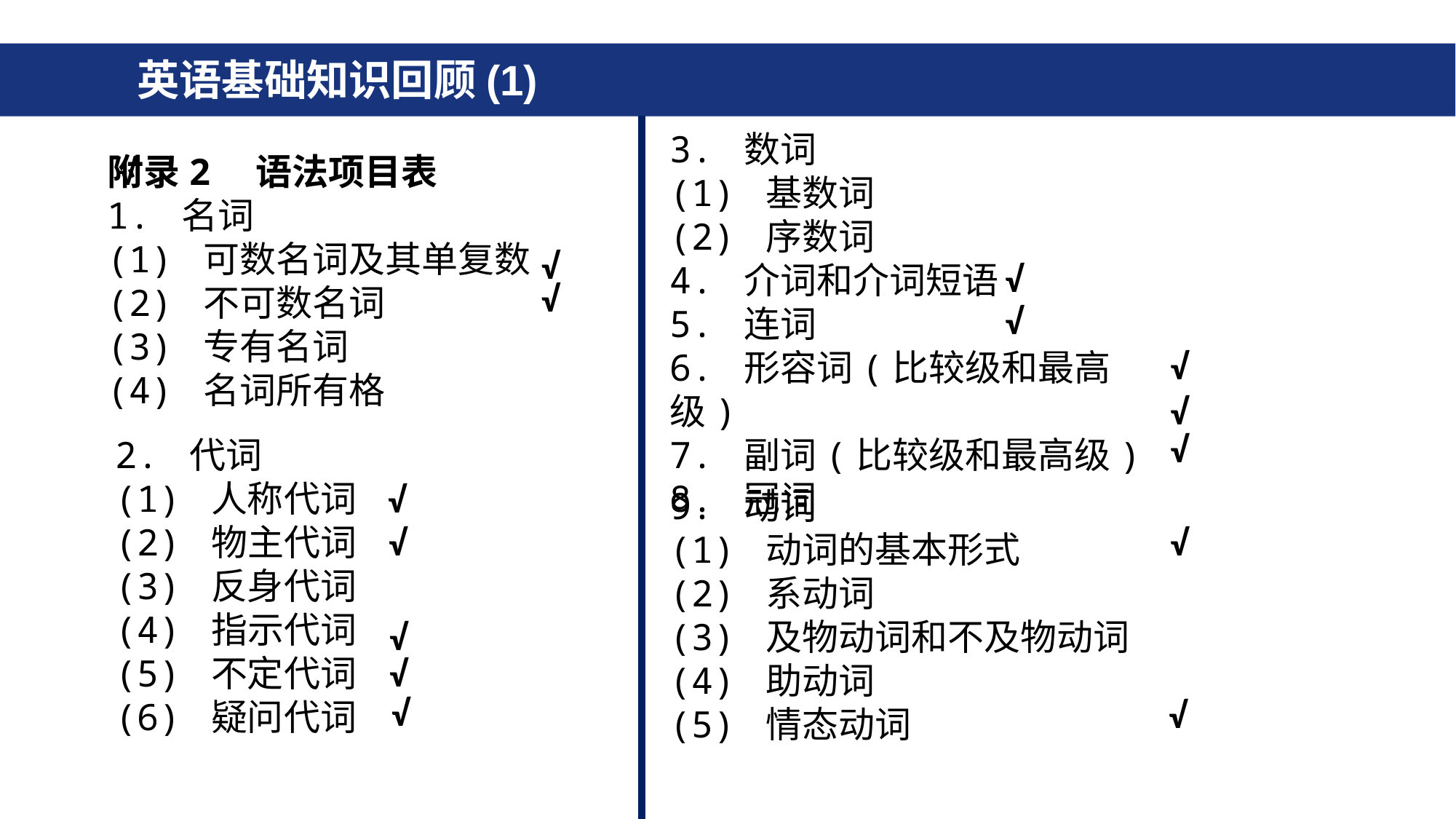

英语基础知识回顾(1)
#
3. 数词
(1) 基数词
(2) 序数词
4. 介词和介词短语
5. 连词
6. 形容词(比较级和最高级)
7. 副词(比较级和最高级)
8. 冠词

附录2　语法项目表
1. 名词
(1) 可数名词及其单复数
(2) 不可数名词
(3) 专有名词
(4) 名词所有格

√
√
√
√
√
√
√
√
2. 代词
(1) 人称代词
(2) 物主代词
(3) 反身代词
(4) 指示代词
(5) 不定代词
(6) 疑问代词

√
9. 动词
(1) 动词的基本形式
(2) 系动词
(3) 及物动词和不及物动词
(4) 助动词
(5) 情态动词
√
√
√
√
√
√